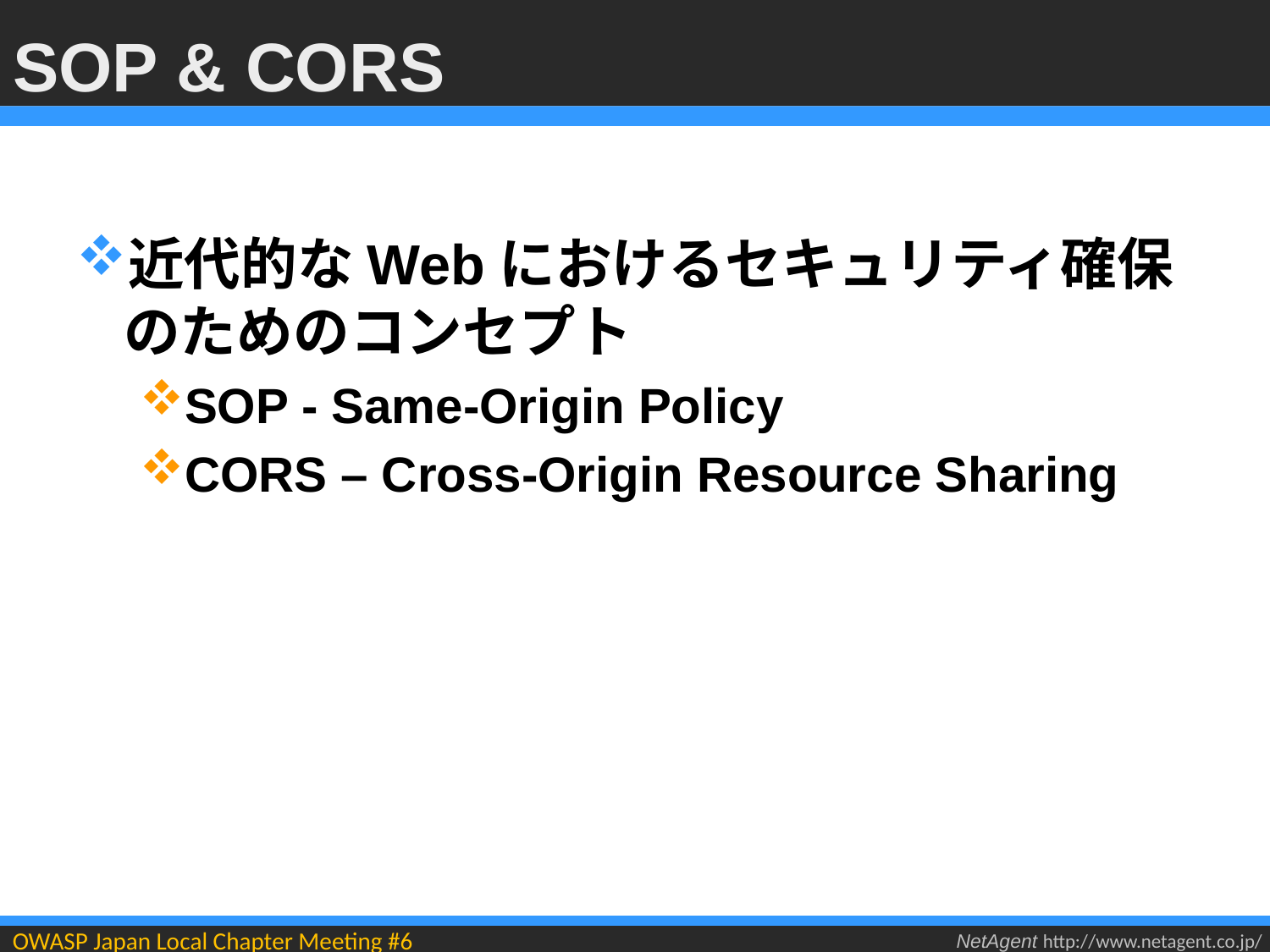

# SOP & CORS
近代的なWebにおけるセキュリティ確保のためのコンセプト
SOP - Same-Origin Policy
CORS – Cross-Origin Resource Sharing